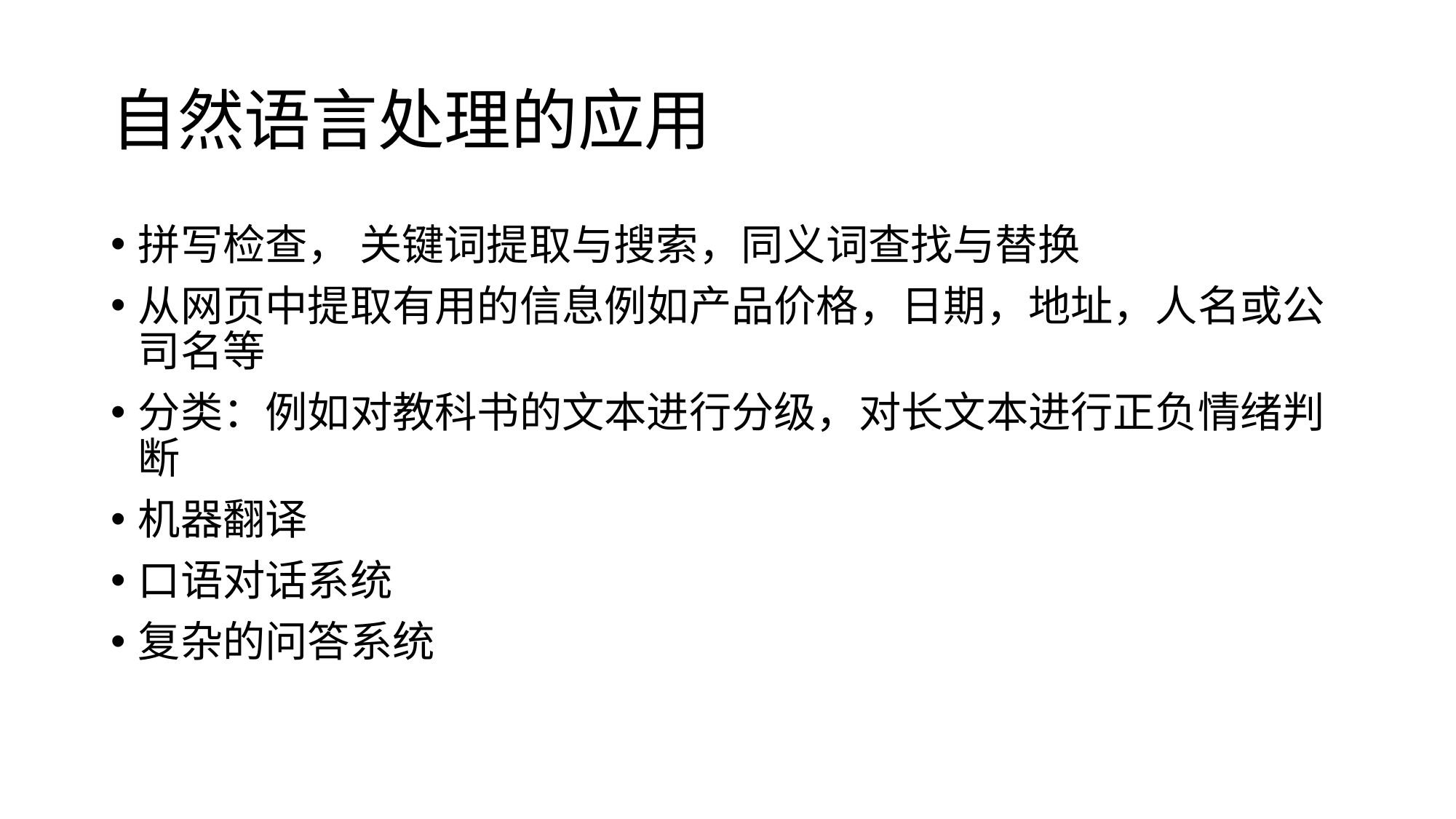

# 自然语言处理的应用
拼写检查， 关键词提取与搜索，同义词查找与替换
从网页中提取有用的信息例如产品价格，日期，地址，人名或公司名等
分类：例如对教科书的文本进行分级，对长文本进行正负情绪判断
机器翻译
口语对话系统
复杂的问答系统